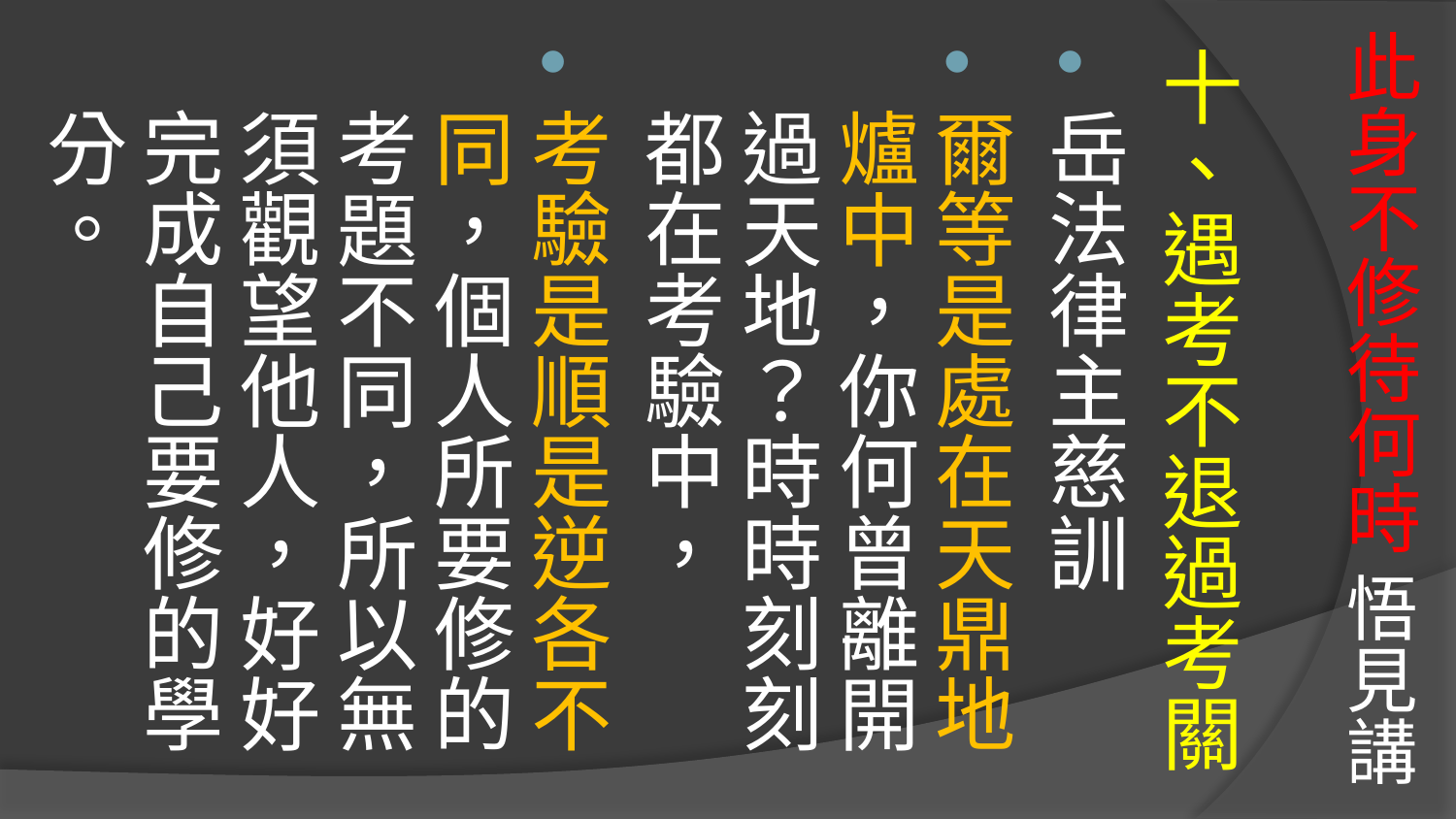

# 此身不修待何時 悟見講
十、遇考不退過考關
岳法律主慈訓
爾等是處在天鼎地爐中，你何曾離開過天地？時時刻刻都在考驗中，
考驗是順是逆各不同，個人所要修的考題不同，所以無須觀望他人，好好完成自己要修的學分。